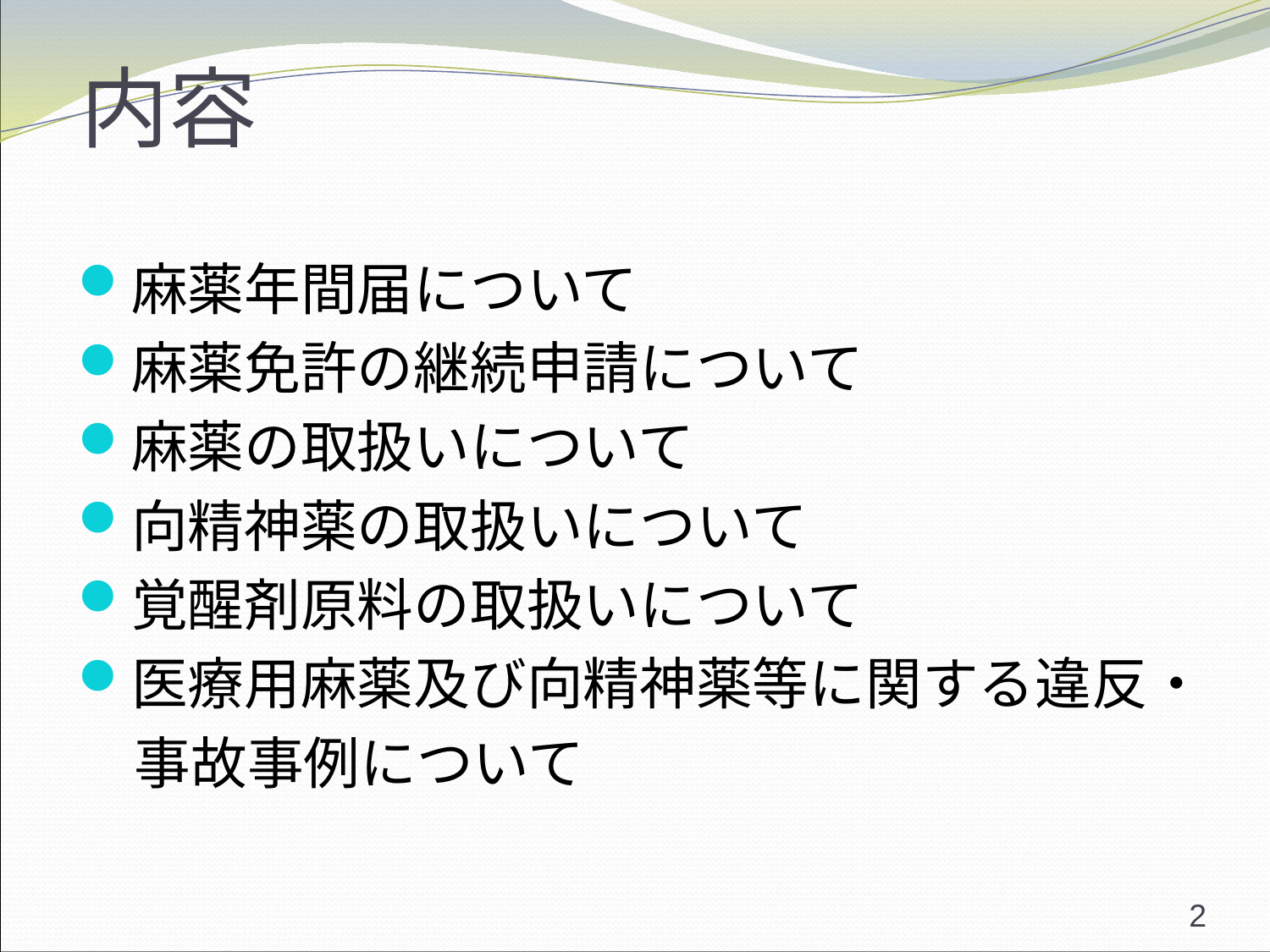

# 内容
麻薬年間届について
麻薬免許の継続申請について
麻薬の取扱いについて
向精神薬の取扱いについて
覚醒剤原料の取扱いについて
医療用麻薬及び向精神薬等に関する違反・
　事故事例について
2